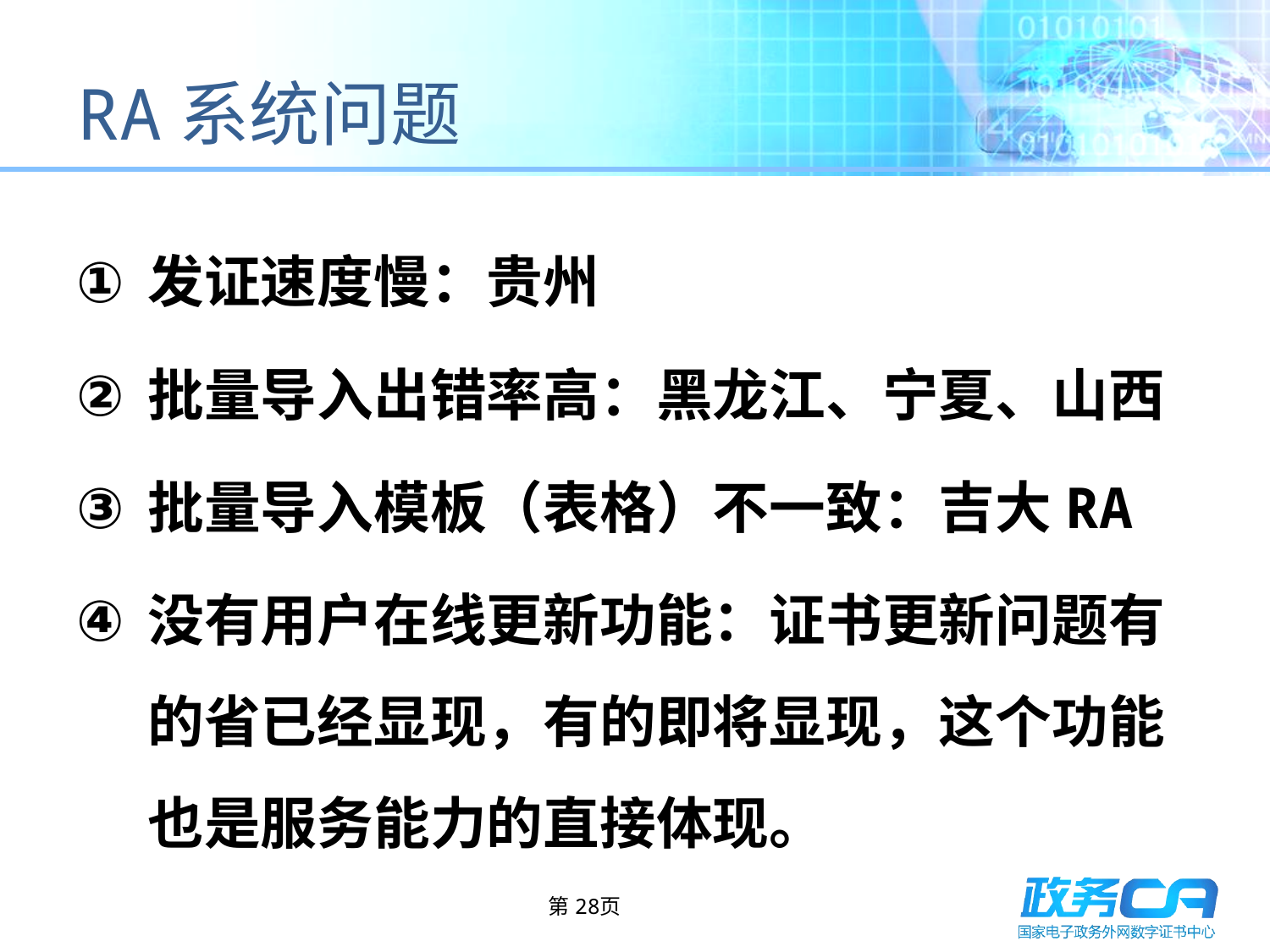

# RA系统问题
发证速度慢：贵州
批量导入出错率高：黑龙江、宁夏、山西
批量导入模板（表格）不一致：吉大RA
没有用户在线更新功能：证书更新问题有的省已经显现，有的即将显现，这个功能也是服务能力的直接体现。

第28页